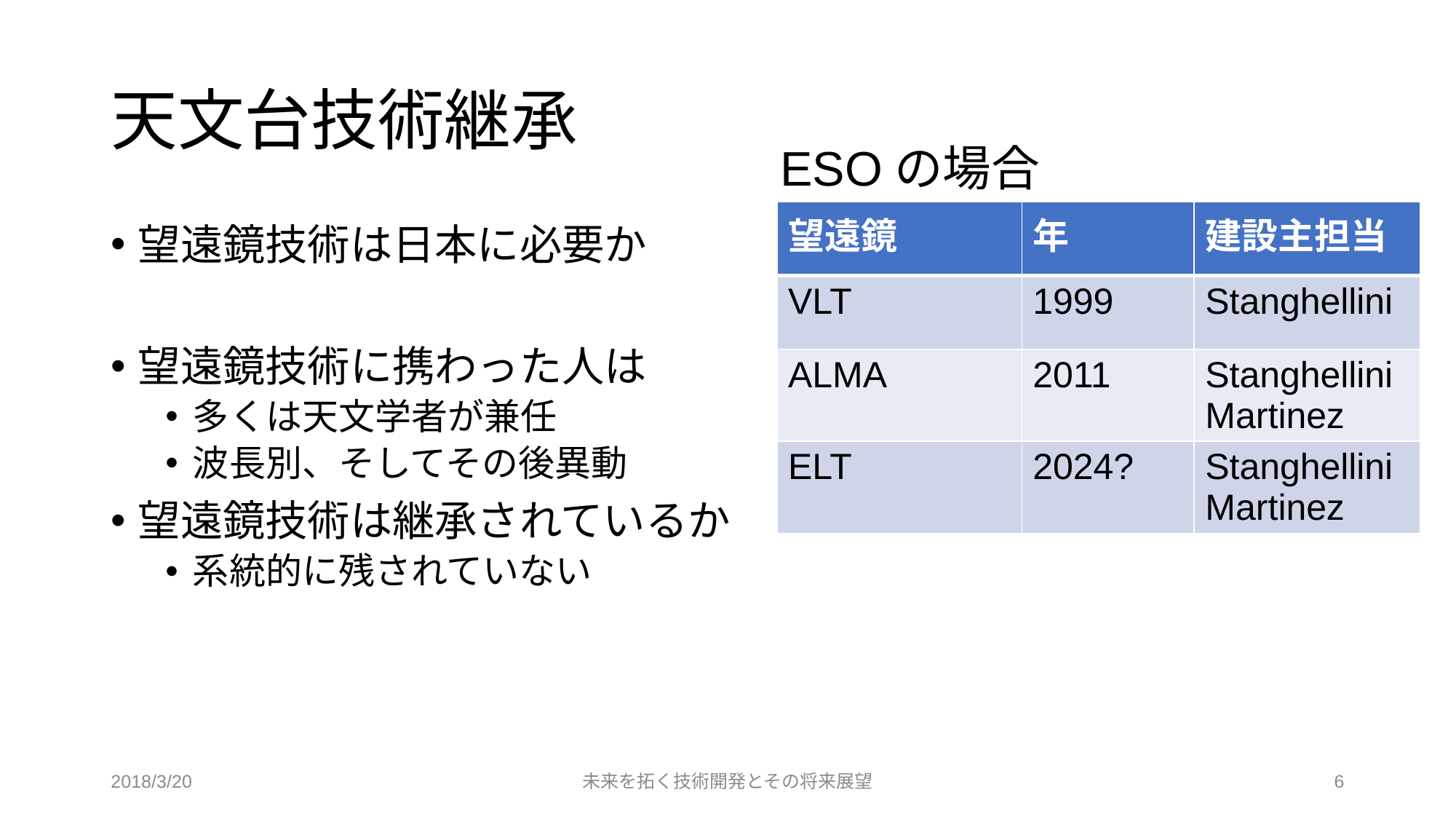

# 天文台技術継承
ESOの場合
| 望遠鏡 | 年 | 建設主担当 |
| --- | --- | --- |
| VLT | 1999 | Stanghellini |
| ALMA | 2011 | Stanghellini Martinez |
| ELT | 2024? | Stanghellini Martinez |
望遠鏡技術は日本に必要か

望遠鏡技術に携わった人は
多くは天文学者が兼任
波長別、そしてその後異動
望遠鏡技術は継承されているか
系統的に残されていない

2018/3/20
未来を拓く技術開発とその将来展望
6